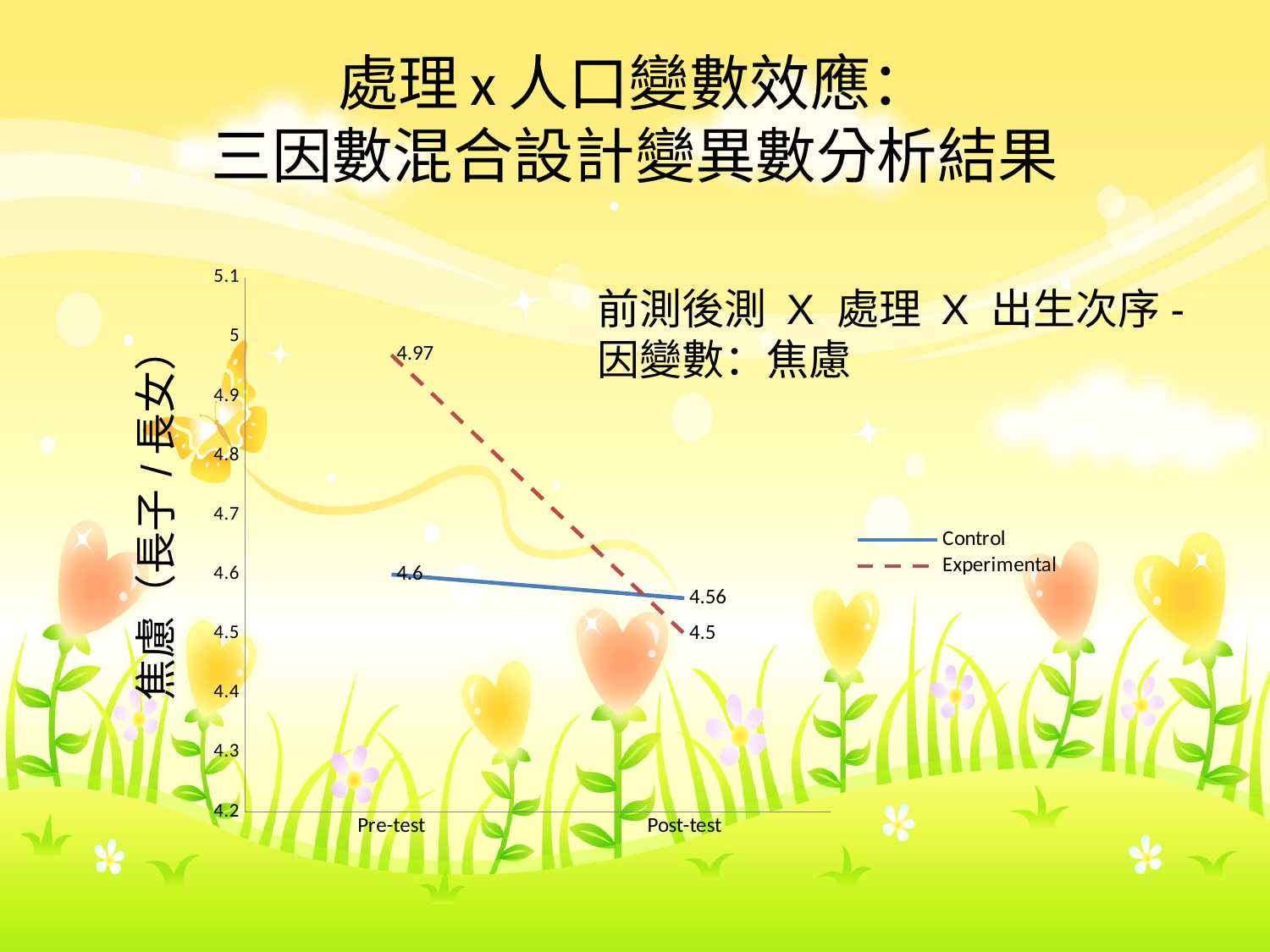

# 處理x人口變數效應： 三因數混合設計變異數分析結果

### Chart

| Category | Control | Experimental |
|---|---|---|
| Pre-test | 4.6 | 4.97 |
| Post-test | 4.56 | 4.5 |
前測後測 X 處理 X 出生次序-
因變數：焦慮